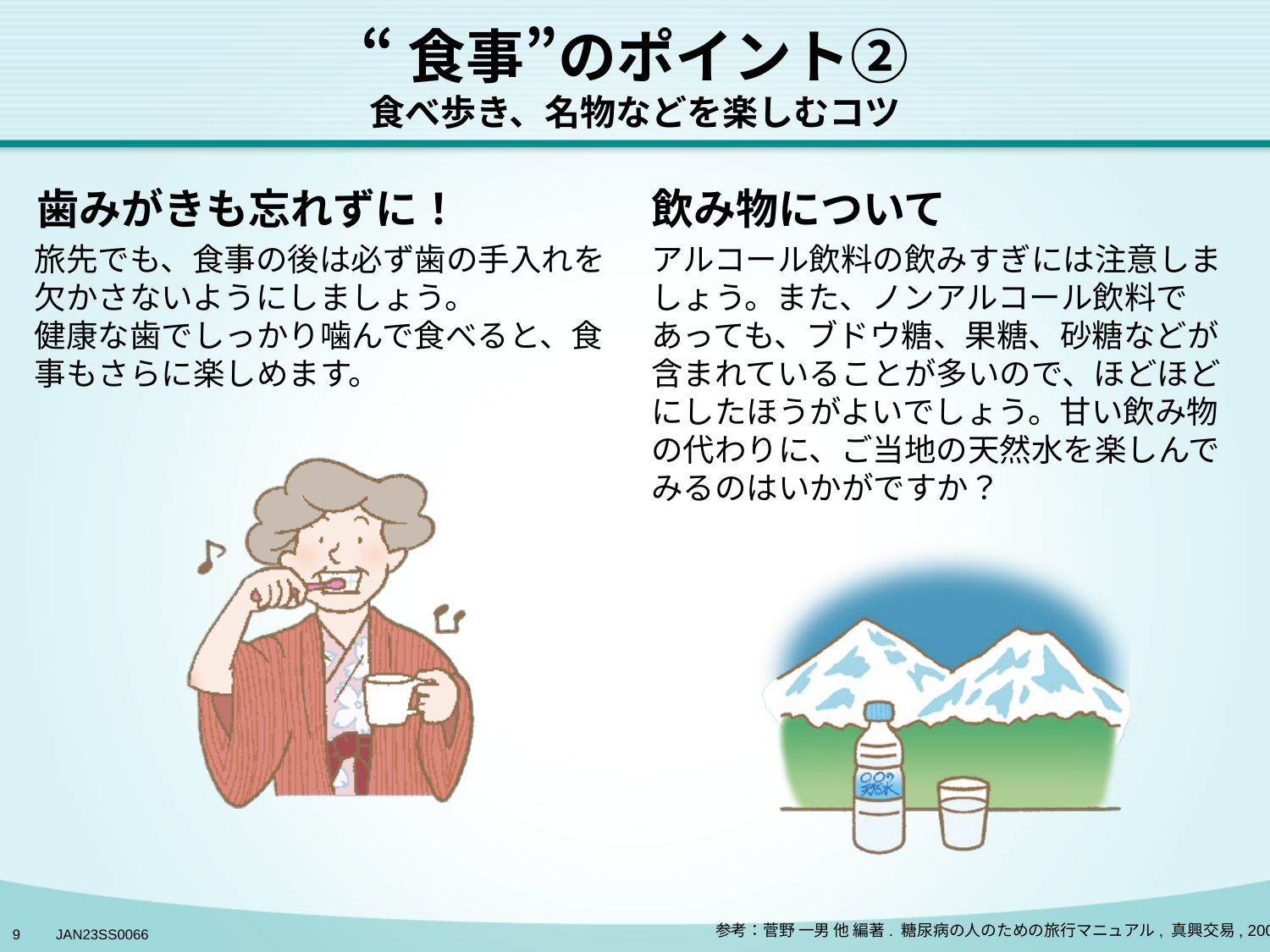

# “食事”のポイント② 食べ歩き、名物などを楽しむコツ
歯みがきも忘れずに！
飲み物について
旅先でも、食事の後は必ず歯の手入れを欠かさないようにしましょう。
健康な歯でしっかり噛んで食べると、食事もさらに楽しめます。
アルコール飲料の飲みすぎには注意しましょう。また、ノンアルコール飲料であっても、ブドウ糖、果糖、砂糖などが含まれていることが多いので、ほどほどにしたほうがよいでしょう。甘い飲み物の代わりに、ご当地の天然水を楽しんでみるのはいかがですか？

参考：菅野 一男 他 編著. 糖尿病の人のための旅行マニュアル, 真興交易, 2006.
9